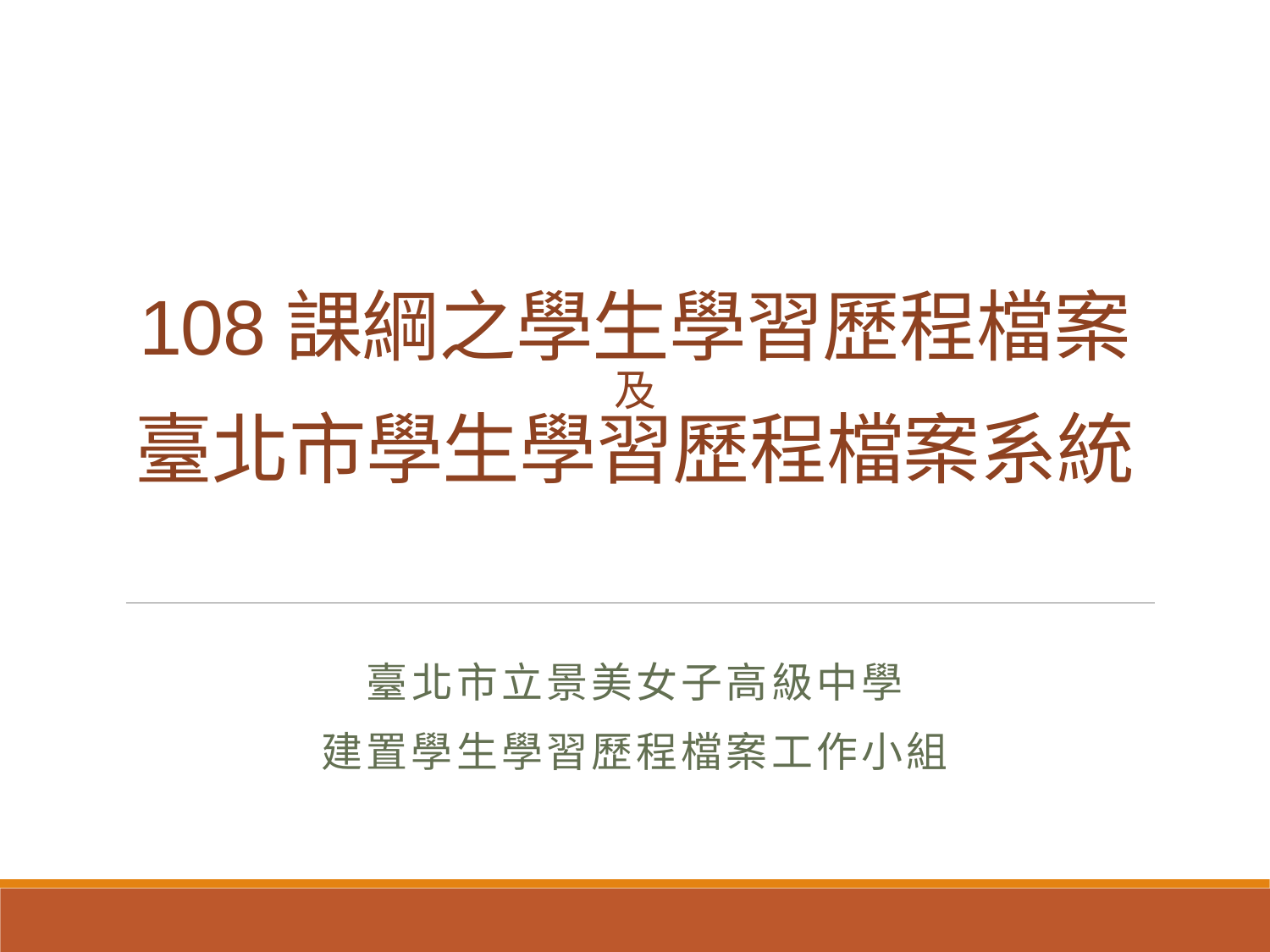

# 108課綱之學生學習歷程檔案 及 臺北市學生學習歷程檔案系統
臺北市立景美女子高級中學
建置學生學習歷程檔案工作小組